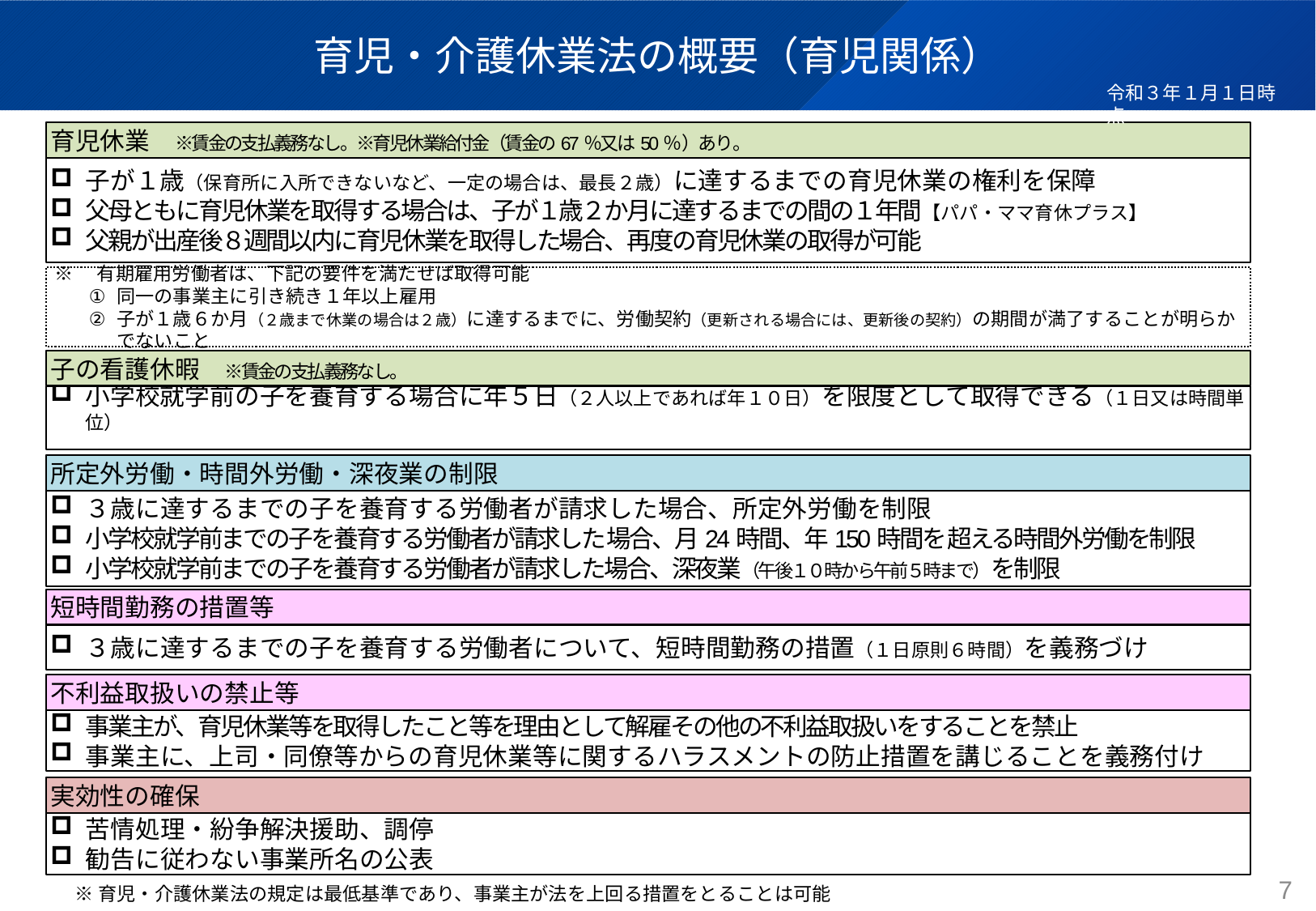

# 育児・介護休業法の概要（育児関係）
令和３年１月１日時点
育児休業　※賃金の支払義務なし。※育児休業給付金（賃金の67％又は50％ ）あり 。
子が１歳（保育所に入所できないなど、一定の場合は、最長２歳）に達するまでの育児休業の権利を保障
父母ともに育児休業を取得する場合は、子が１歳２か月に達するまでの間の１年間【パパ・ママ育休プラス】
父親が出産後８週間以内に育児休業を取得した場合、再度の育児休業の取得が可能
 ※　有期雇用労働者は、下記の要件を満たせば取得可能
同一の事業主に引き続き１年以上雇用
子が１歳６か月（２歳まで休業の場合は２歳）に達するまでに、労働契約（更新される場合には、更新後の契約）の期間が満了することが明らかでないこと
子の看護休暇　※賃金の支払義務なし。
小学校就学前の子を養育する場合に年５日（２人以上であれば年１０日）を限度として取得できる（１日又は時間単位）

所定外労働・時間外労働・深夜業の制限
３歳に達するまでの子を養育する労働者が請求した場合、所定外労働を制限
小学校就学前までの子を養育する労働者が請求した場合、月24時間、年150時間を超える時間外労働を制限
小学校就学前までの子を養育する労働者が請求した場合、深夜業（午後１０時から午前５時まで）を制限
短時間勤務の措置等
３歳に達するまでの子を養育する労働者について、短時間勤務の措置（１日原則６時間）を義務づけ
不利益取扱いの禁止等
事業主が、育児休業等を取得したこと等を理由として解雇その他の不利益取扱いをすることを禁止
事業主に、上司・同僚等からの育児休業等に関するハラスメントの防止措置を講じることを義務付け
実効性の確保
苦情処理・紛争解決援助、調停
勧告に従わない事業所名の公表
7
※育児・介護休業法の規定は最低基準であり、事業主が法を上回る措置をとることは可能